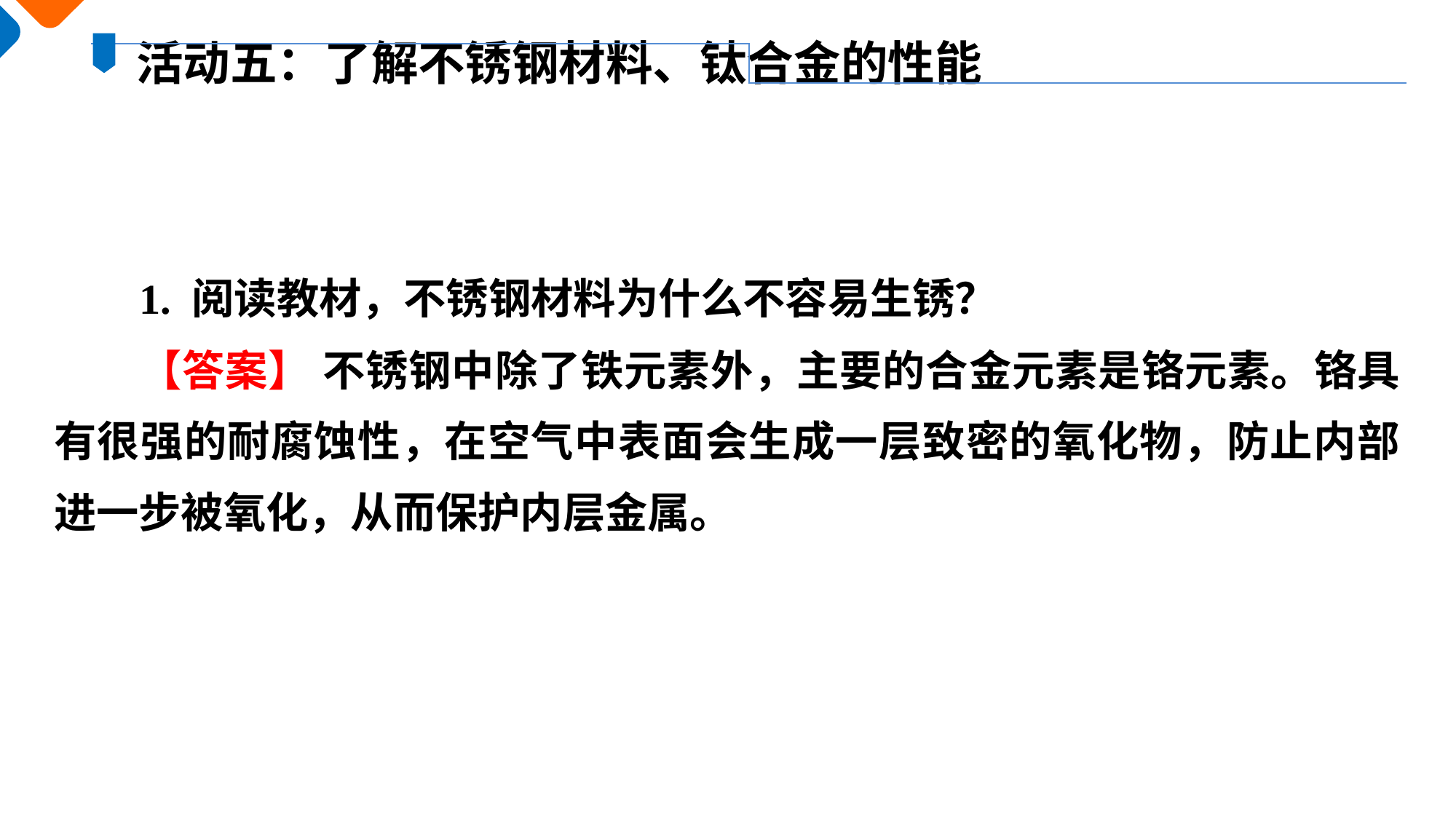

活动五：了解不锈钢材料、钛合金的性能

1. 阅读教材，不锈钢材料为什么不容易生锈？
【答案】 不锈钢中除了铁元素外，主要的合金元素是铬元素。铬具有很强的耐腐蚀性，在空气中表面会生成一层致密的氧化物，防止内部进一步被氧化，从而保护内层金属。